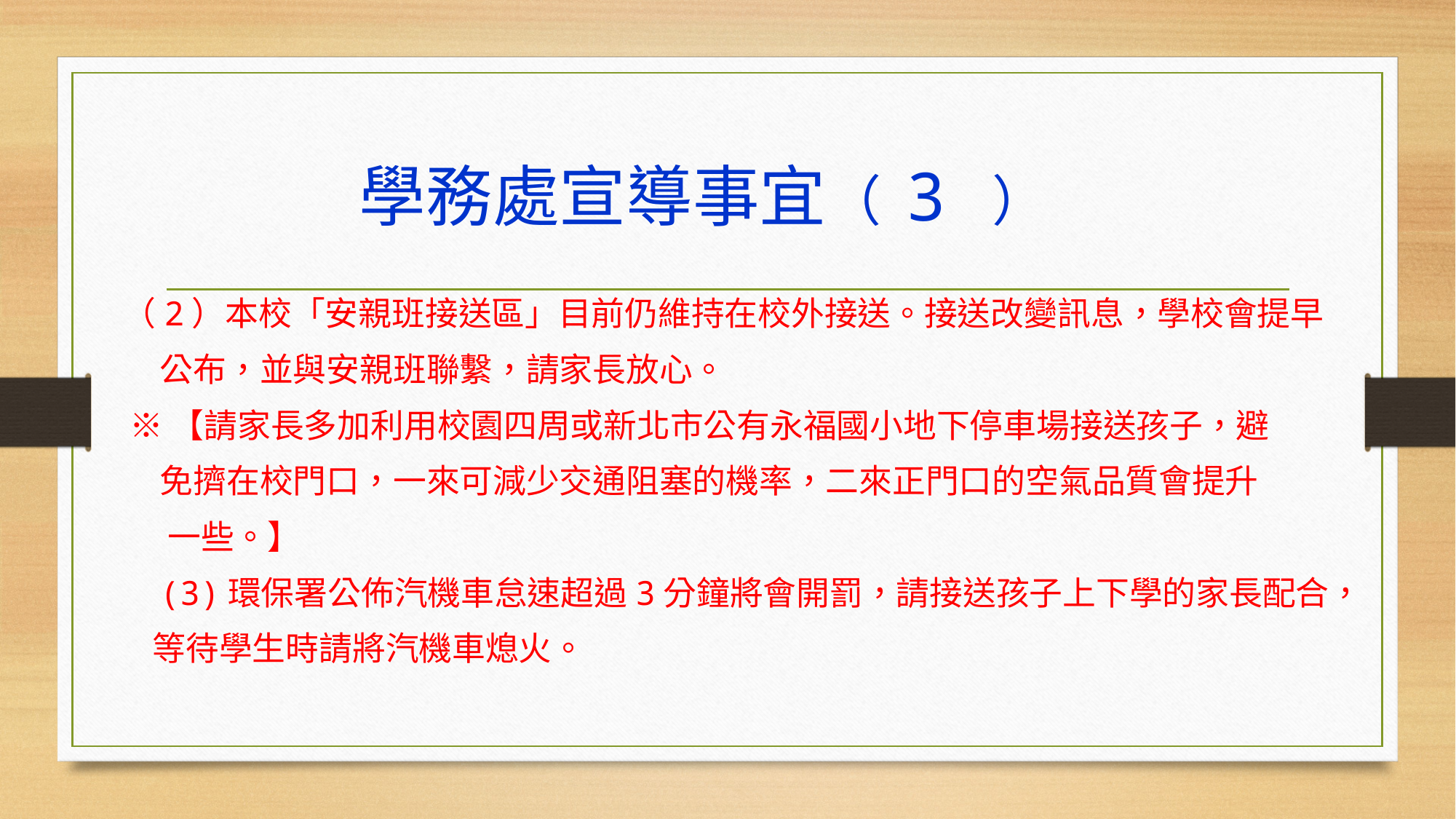

# 學務處宣導事宜（ 3 ）
  （2）本校「安親班接送區」目前仍維持在校外接送。接送改變訊息，學校會提早
       公布，並與安親班聯繫，請家長放心。
    ※【請家長多加利用校園四周或新北市公有永福國小地下停車場接送孩子，避
       免擠在校門口，一來可減少交通阻塞的機率，二來正門口的空氣品質會提升
        一些。】
   (3)環保署公佈汽機車怠速超過3分鐘將會開罰，請接送孩子上下學的家長配合，
      等待學生時請將汽機車熄火。